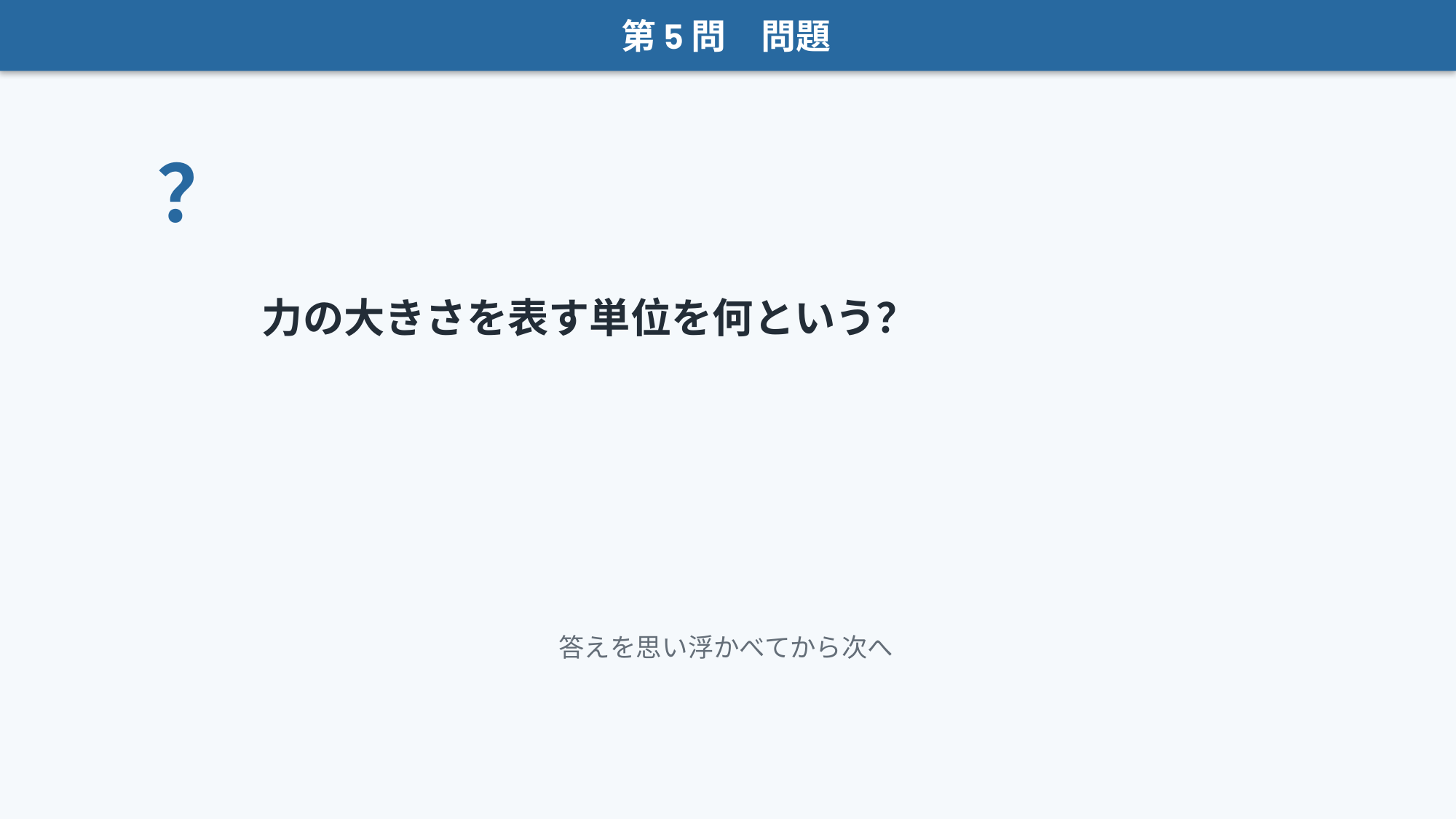

第5問　問題
？
力の大きさを表す単位を何という？
答えを思い浮かべてから次へ